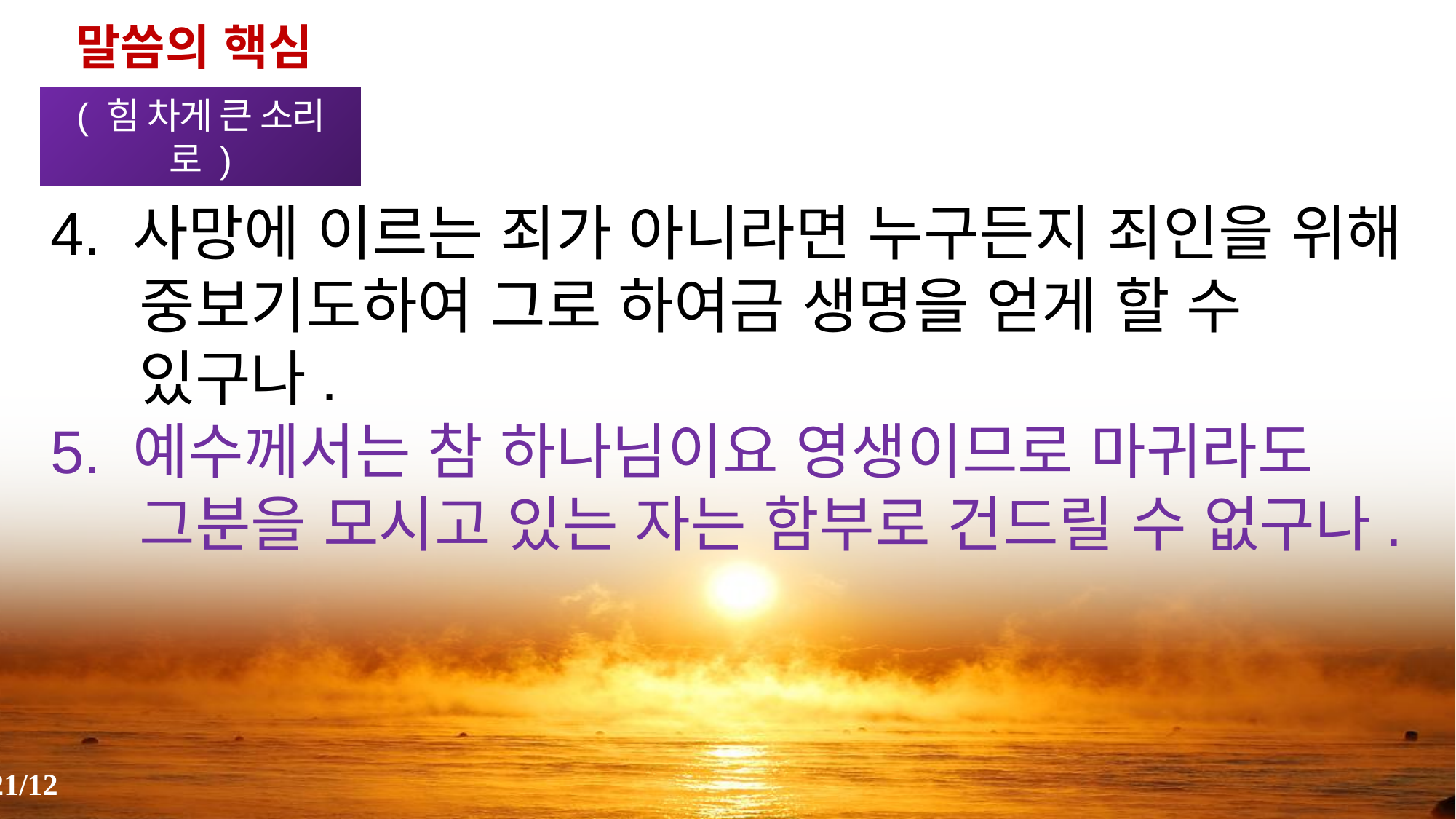

말씀의 핵심(2)

( 힘 차게 큰 소리로 )
4. 사망에 이르는 죄가 아니라면 누구든지 죄인을 위해 중보기도하여 그로 하여금 생명을 얻게 할 수 있구나.
5. 예수께서는 참 하나님이요 영생이므로 마귀라도 그분을 모시고 있는 자는 함부로 건드릴 수 없구나.